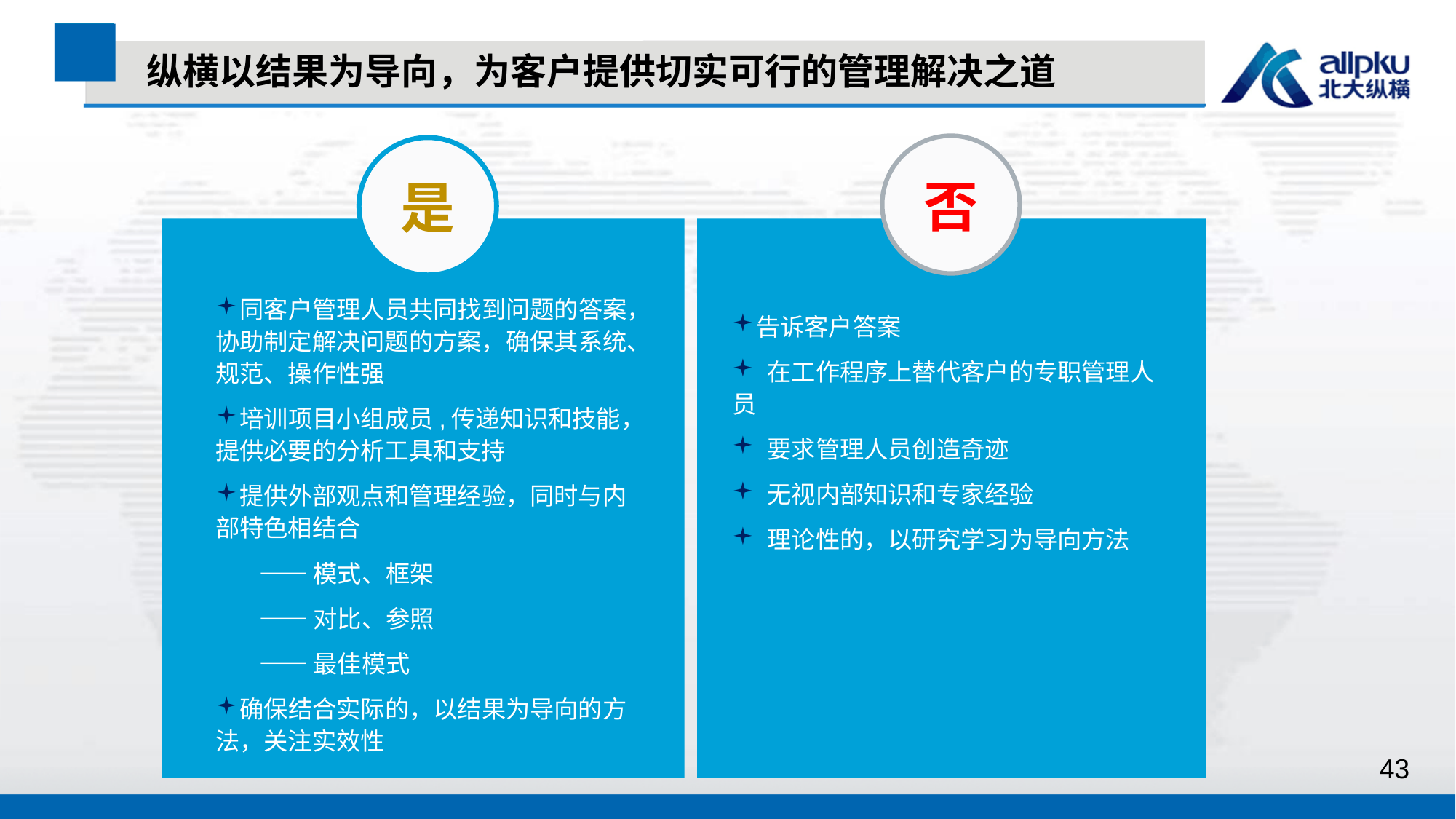

纵横以结果为导向，为客户提供切实可行的管理解决之道
否
是

同客户管理人员共同找到问题的答案，协助制定解决问题的方案，确保其系统、规范、操作性强
培训项目小组成员,传递知识和技能，提供必要的分析工具和支持
提供外部观点和管理经验，同时与内部特色相结合
        ——模式、框架
        ——对比、参照
        ——最佳模式
确保结合实际的，以结果为导向的方法，关注实效性
告诉客户答案
 在工作程序上替代客户的专职管理人员
 要求管理人员创造奇迹
 无视内部知识和专家经验
 理论性的，以研究学习为导向方法